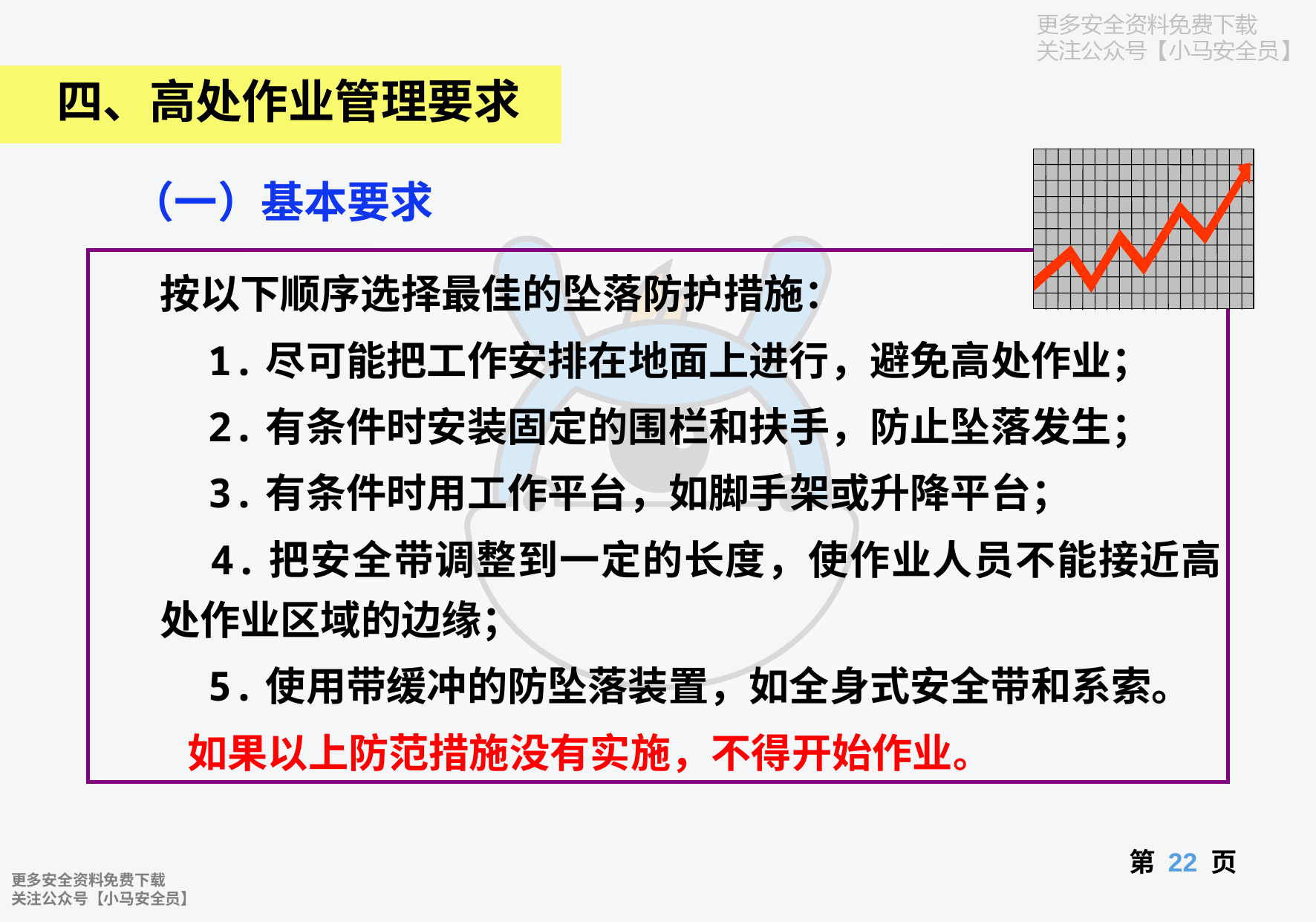

四、高处作业管理要求
（一）基本要求

按以下顺序选择最佳的坠落防护措施：
  1.尽可能把工作安排在地面上进行，避免高处作业；
  2.有条件时安装固定的围栏和扶手，防止坠落发生；
  3.有条件时用工作平台，如脚手架或升降平台；
  4.把安全带调整到一定的长度，使作业人员不能接近高处作业区域的边缘；
  5.使用带缓冲的防坠落装置，如全身式安全带和系索。
  如果以上防范措施没有实施，不得开始作业。
第 22 页